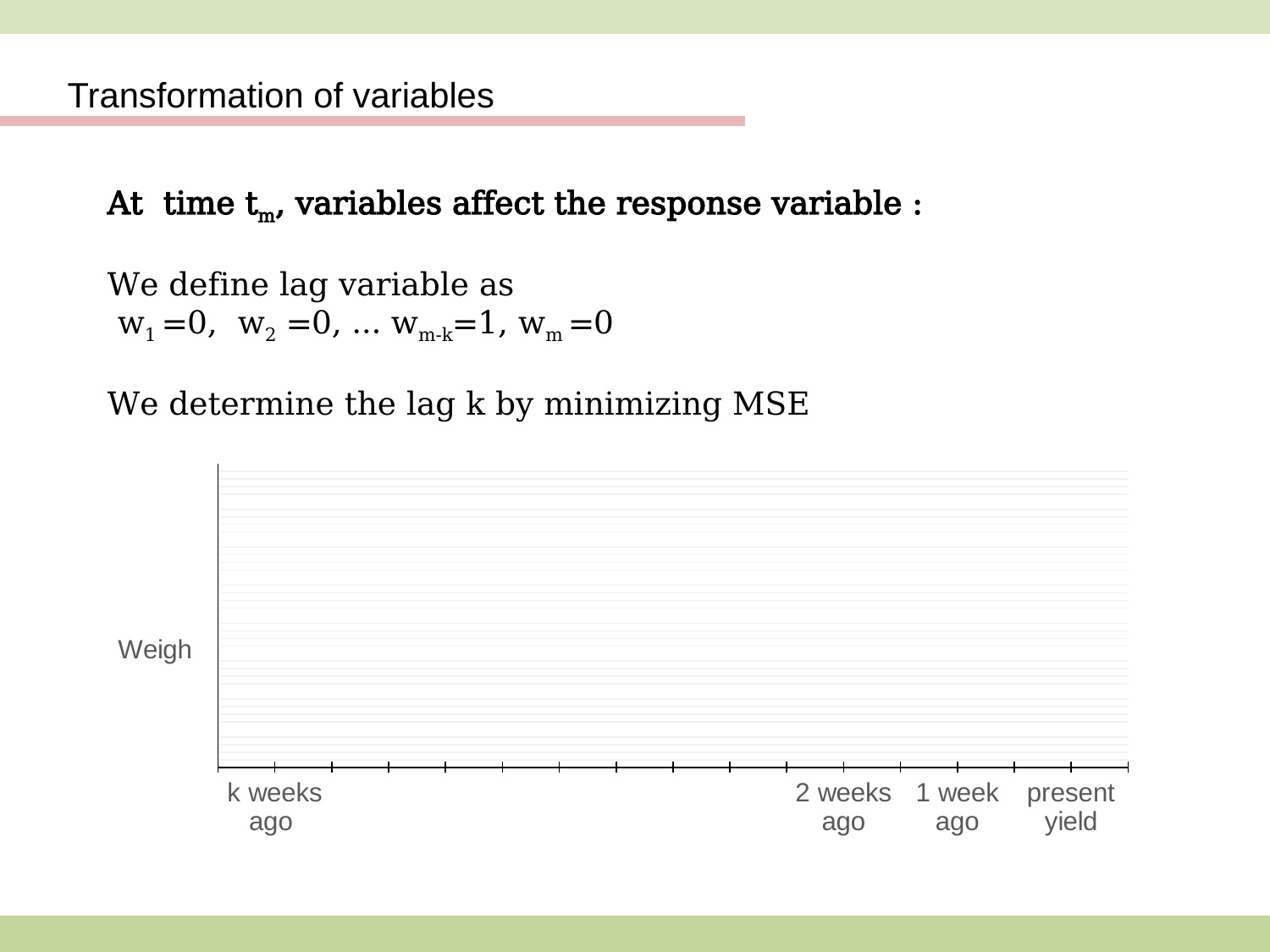

Transformation of variables
At  time tm, variables affect the response variable :

We define lag variable as
 w1 =0,  w2 =0, … wm-k=1, wm =0

We determine the lag k by minimizing MSE

### Chart

| Category | 계열 1 |
|---|---|
| k weeks ago  | 7.0 |
|  | None |
|  | None |
|  | None |
|  | None |
| 2 weeks ago | None |
| 1 week ago | None |
| present yield | None |